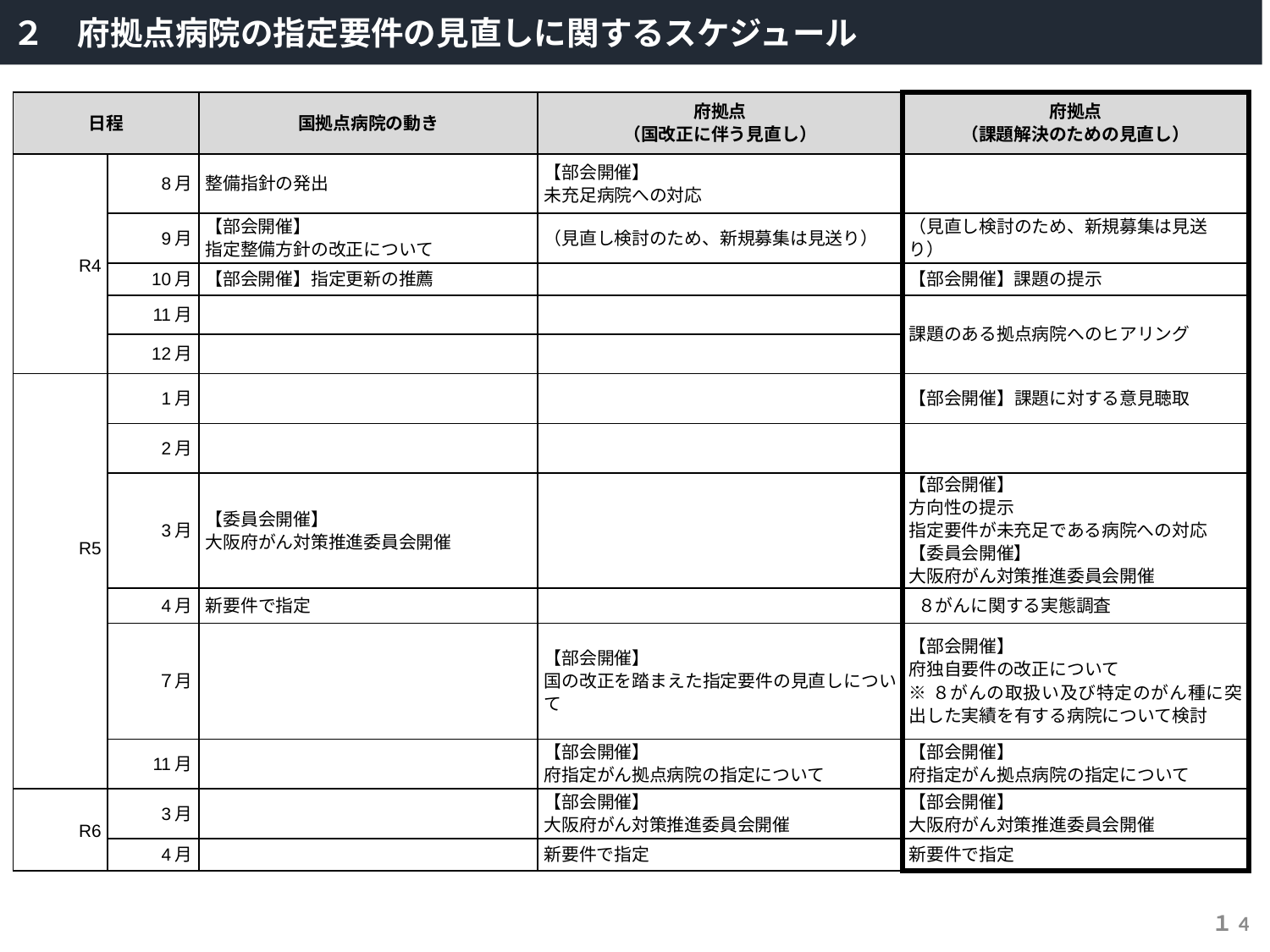

２　府拠点病院の指定要件の見直しに関するスケジュール
| 日程 |  | 国拠点病院の動き | 府拠点 （国改正に伴う見直し） | 府拠点 （課題解決のための見直し） |
| --- | --- | --- | --- | --- |
| R4 | 8月 | 整備指針の発出 | 【部会開催】 未充足病院への対応 |  |
|  | 9月 | 【部会開催】 指定整備方針の改正について | （見直し検討のため、新規募集は見送り） | （見直し検討のため、新規募集は見送り） |
|  | 10月 | 【部会開催】指定更新の推薦 |  | 【部会開催】課題の提示 |
|  | 11月 |  |  | 課題のある拠点病院へのヒアリング |
|  | 12月 |  |  |  |
| R5 | 1月 |  |  | 【部会開催】課題に対する意見聴取 |
|  | 2月 |  |  |  |
|  | 3月 | 【委員会開催】 大阪府がん対策推進委員会開催 |  | 【部会開催】 方向性の提示 指定要件が未充足である病院への対応 【委員会開催】 大阪府がん対策推進委員会開催 |
|  | 4月 | 新要件で指定 |  | ８がんに関する実態調査 |
|  | ７月 |  | 【部会開催】 国の改正を踏まえた指定要件の見直しについて | 【部会開催】 府独自要件の改正について ※８がんの取扱い及び特定のがん種に突出した実績を有する病院について検討 |
|  | 11月 |  | 【部会開催】 府指定がん拠点病院の指定について | 【部会開催】 府指定がん拠点病院の指定について |
| R6 | 3月 |  | 【部会開催】 大阪府がん対策推進委員会開催 | 【部会開催】 大阪府がん対策推進委員会開催 |
|  | 4月 |  | 新要件で指定 | 新要件で指定 |

１4